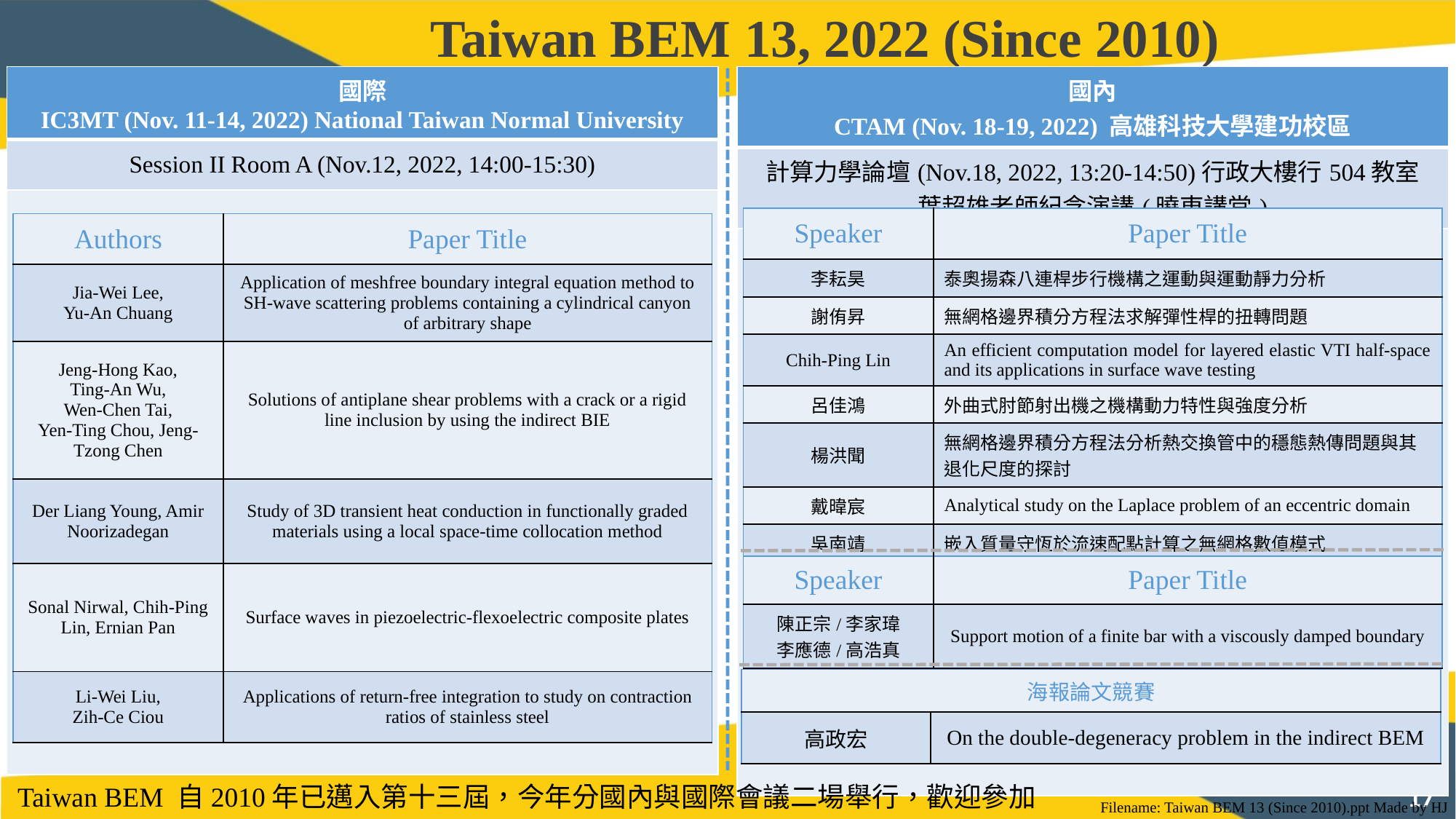

# Taiwan BEM 13, 2022 (Since 2010)
| 國際 IC3MT (Nov. 11-14, 2022) National Taiwan Normal University |
| --- |
| Session II Room A (Nov.12, 2022, 14:00-15:30) |
|  |
| 國內 CTAM (Nov. 18-19, 2022) 高雄科技大學建功校區 |
| --- |
| 計算力學論壇(Nov.18, 2022, 13:20-14:50)行政大樓行504教室 葉超雄老師紀念演講(曉東講堂) |
|  |
| Speaker | Paper Title |
| --- | --- |
| 李耘昊 | 泰奧揚森八連桿步行機構之運動與運動靜力分析 |
| 謝侑昇 | 無網格邊界積分方程法求解彈性桿的扭轉問題 |
| Chih-Ping Lin | An efficient computation model for layered elastic VTI half-space and its applications in surface wave testing |
| 呂佳鴻 | 外曲式肘節射出機之機構動力特性與強度分析 |
| 楊洪聞 | 無網格邊界積分方程法分析熱交換管中的穩態熱傳問題與其退化尺度的探討 |
| 戴暐宸 | Analytical study on the Laplace problem of an eccentric domain |
| 吳南靖 | 嵌入質量守恆於流速配點計算之無網格數值模式 |
| Authors | Paper Title |
| --- | --- |
| Jia-Wei Lee, Yu-An Chuang | Application of meshfree boundary integral equation method to SH-wave scattering problems containing a cylindrical canyon of arbitrary shape |
| Jeng-Hong Kao, Ting-An Wu, Wen-Chen Tai, Yen-Ting Chou, Jeng-Tzong Chen | Solutions of antiplane shear problems with a crack or a rigid line inclusion by using the indirect BIE |
| Der Liang Young, Amir Noorizadegan | Study of 3D transient heat conduction in functionally graded materials using a local space-time collocation method |
| Sonal Nirwal, Chih-Ping Lin, Ernian Pan | Surface waves in piezoelectric-flexoelectric composite plates |
| Li-Wei Liu, Zih-Ce Ciou | Applications of return-free integration to study on contraction ratios of stainless steel |
| Speaker | Paper Title |
| --- | --- |
| 陳正宗/李家瑋 李應德/高浩真 | Support motion of a finite bar with a viscously damped boundary |
| 海報論文競賽 |  |
| --- | --- |
| 高政宏 | On the double-degeneracy problem in the indirect BEM |
Taiwan BEM 自2010年已邁入第十三屆，今年分國內與國際會議二場舉行，歡迎參加
Filename: Taiwan BEM 13 (Since 2010).ppt Made by HJ